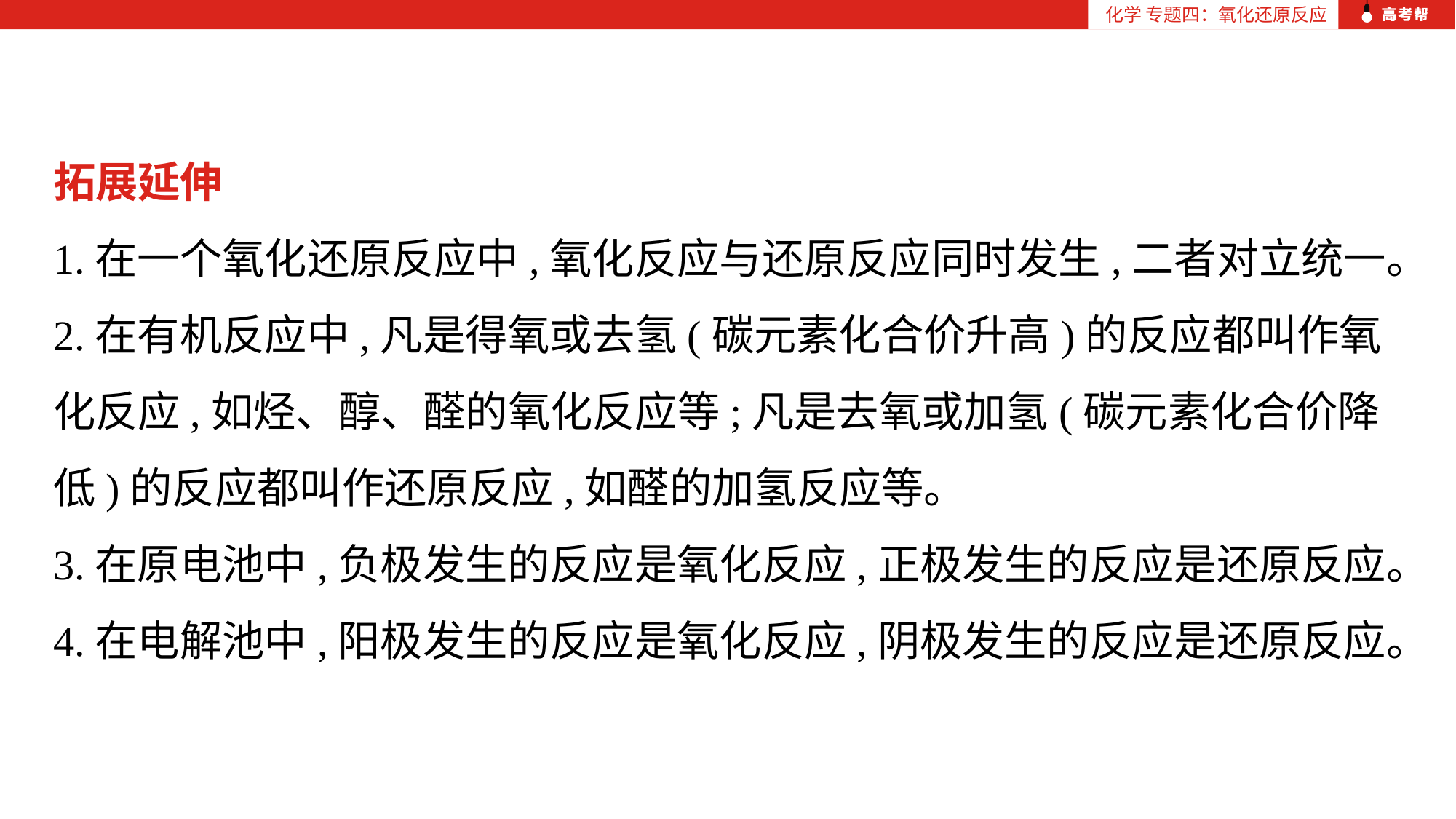

化学 专题四：氧化还原反应
拓展延伸
1.在一个氧化还原反应中,氧化反应与还原反应同时发生,二者对立统一。
2.在有机反应中,凡是得氧或去氢(碳元素化合价升高)的反应都叫作氧化反应,如烃、醇、醛的氧化反应等;凡是去氧或加氢(碳元素化合价降低)的反应都叫作还原反应,如醛的加氢反应等。
3.在原电池中,负极发生的反应是氧化反应,正极发生的反应是还原反应。
4.在电解池中,阳极发生的反应是氧化反应,阴极发生的反应是还原反应。